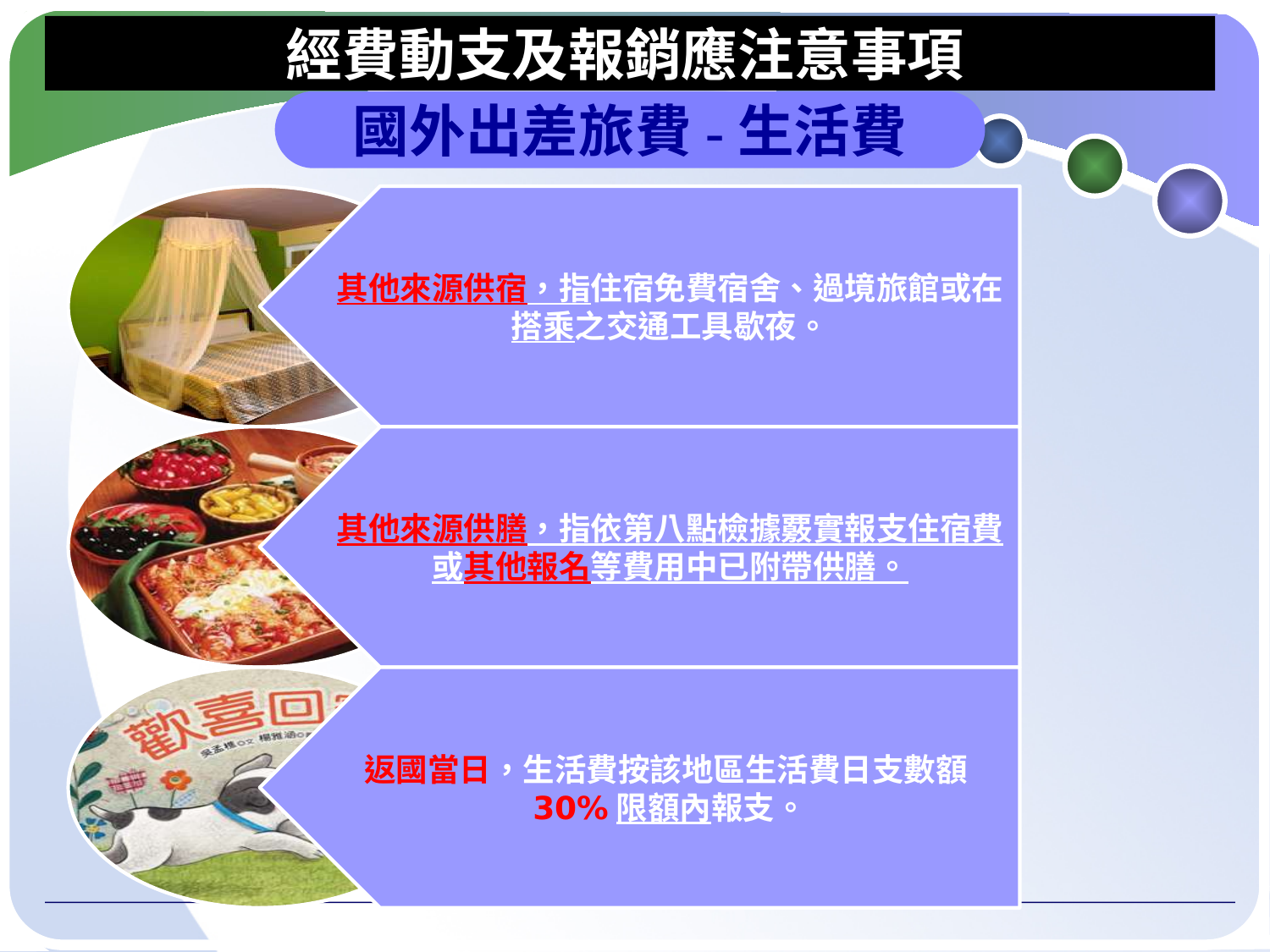

#
經費動支及報銷應注意事項
國外出差旅費-生活費
其他來源供宿，指住宿免費宿舍、過境旅館或在搭乘之交通工具歇夜。
其他來源供膳，指依第八點檢據覈實報支住宿費或其他報名等費用中已附帶供膳。
返國當日，生活費按該地區生活費日支數額30%限額內報支。